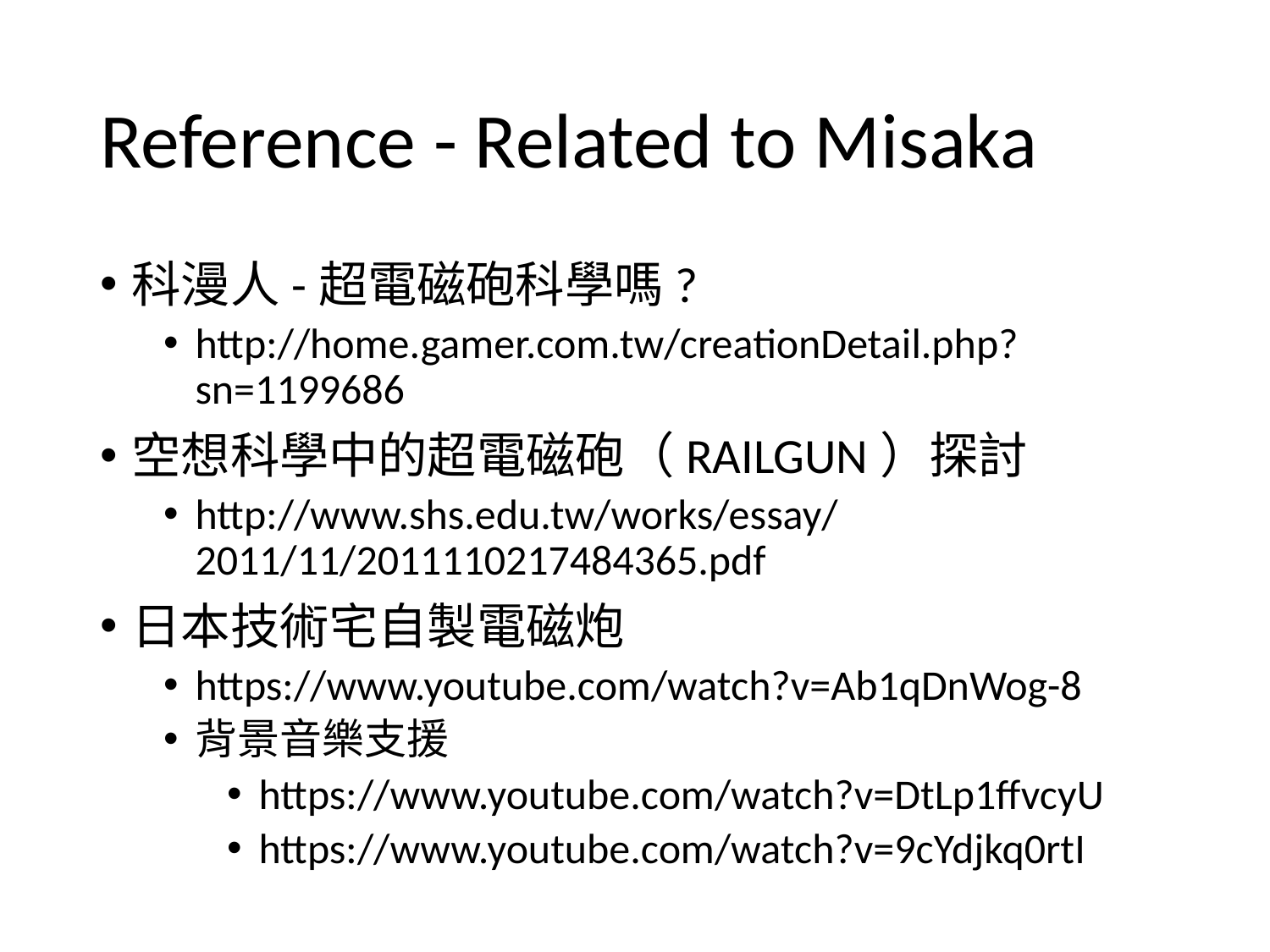

# Reference - Related to Misaka
科漫人-超電磁砲科學嗎?
http://home.gamer.com.tw/creationDetail.php?sn=1199686
空想科學中的超電磁砲（RAILGUN）探討
http://www.shs.edu.tw/works/essay/2011/11/2011110217484365.pdf
日本技術宅自製電磁炮
https://www.youtube.com/watch?v=Ab1qDnWog-8
背景音樂支援
https://www.youtube.com/watch?v=DtLp1ffvcyU
https://www.youtube.com/watch?v=9cYdjkq0rtI